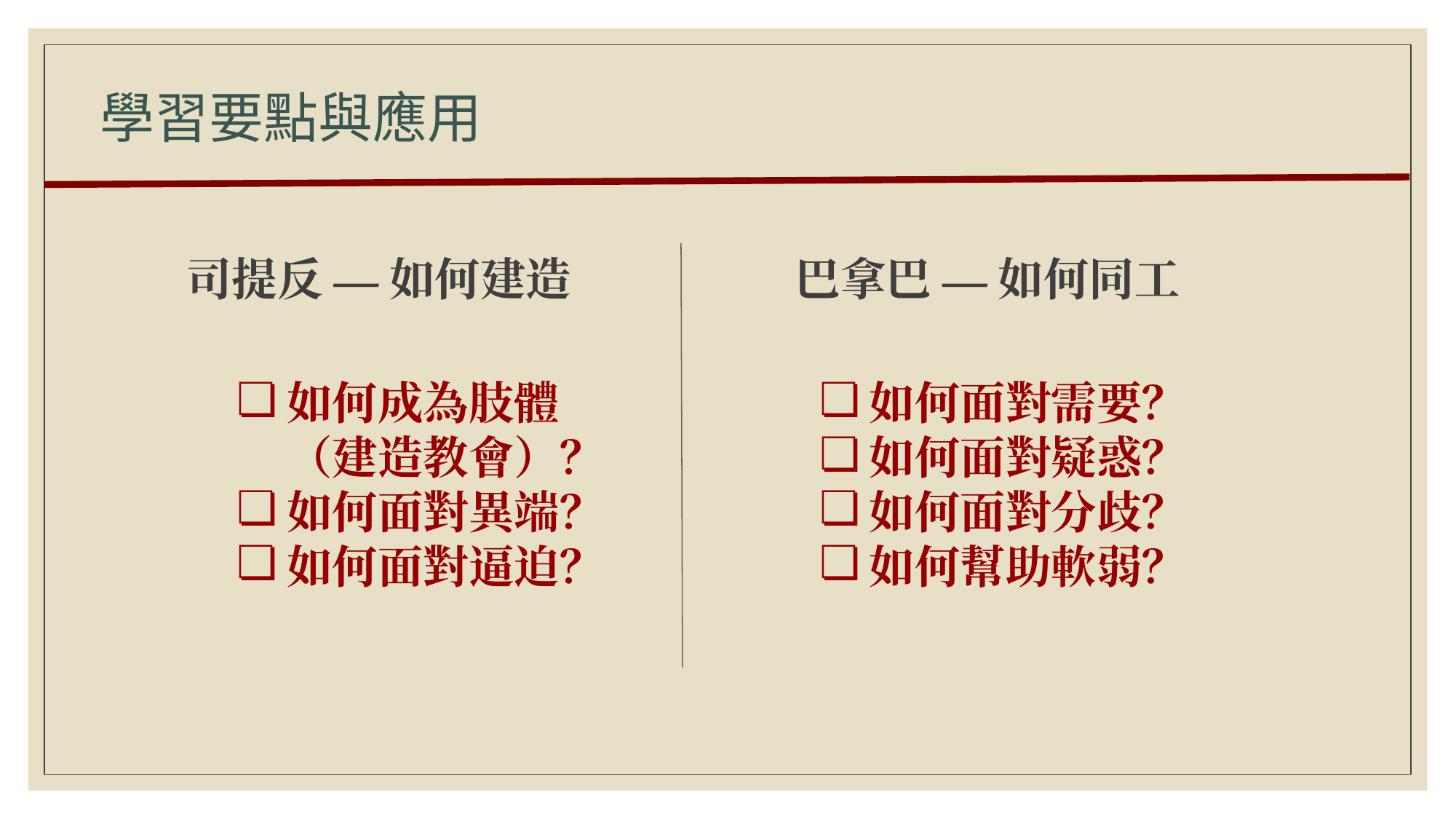

學習要點與應用
司提反 — 如何建造
巴拿巴 — 如何同工
如何成為肢體（建造教會）？
如何面對異端？
如何面對逼迫？
如何面對需要？
如何面對疑惑？
如何面對分歧？
如何幫助軟弱？